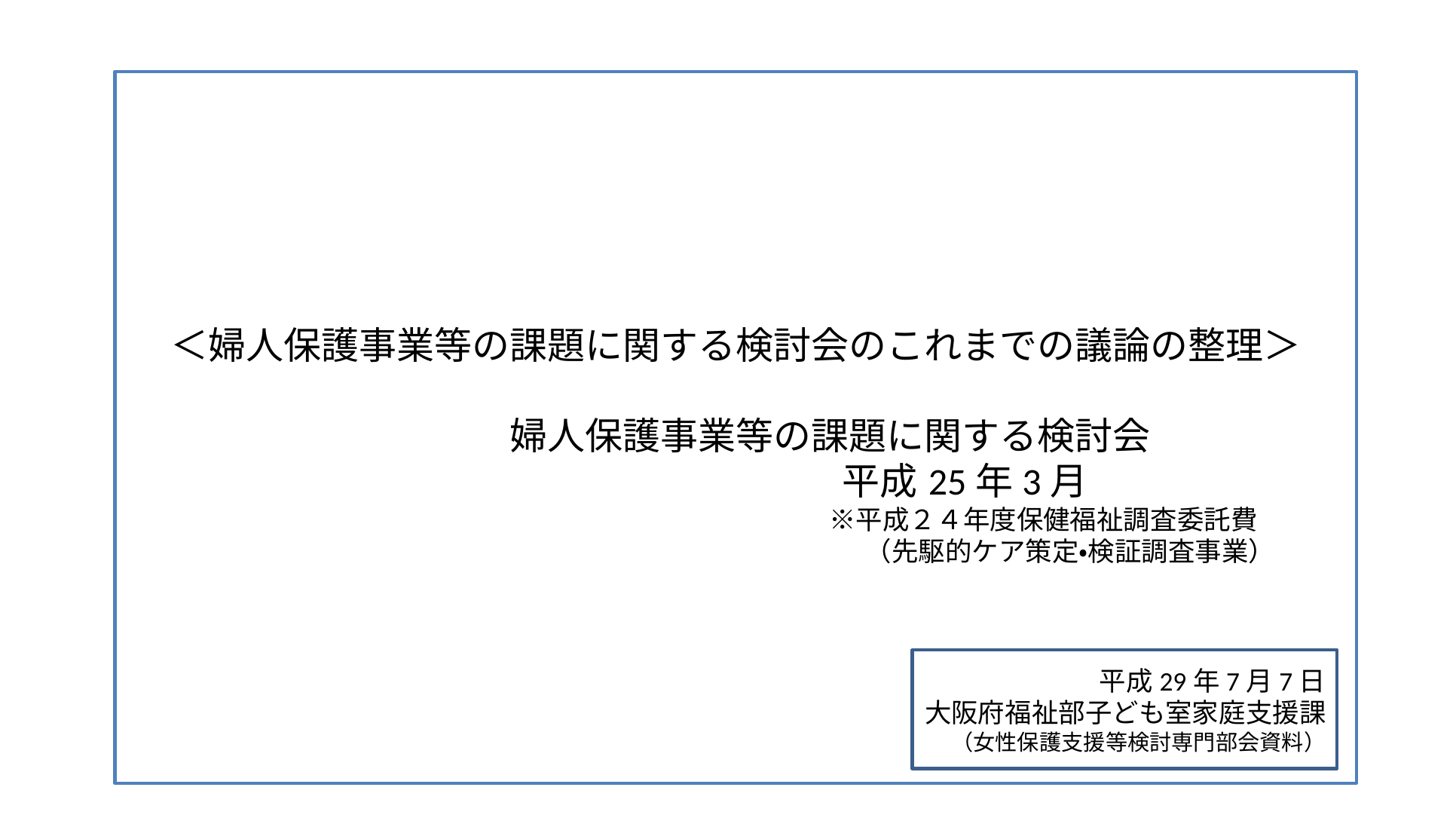

＜婦人保護事業等の課題に関する検討会のこれまでの議論の整理＞

　　　　　婦人保護事業等の課題に関する検討会
　　　                                         平成25年3月
　　　　　　　　　　　　　　　　　　　　　　　※平成２４年度保健福祉調査委託費
　　　　　　　　　　　　　　　　　　　　　　　　　（先駆的ケア策定・検証調査事業）

平成29年7月7日
大阪府福祉部子ども室家庭支援課
（女性保護支援等検討専門部会資料）